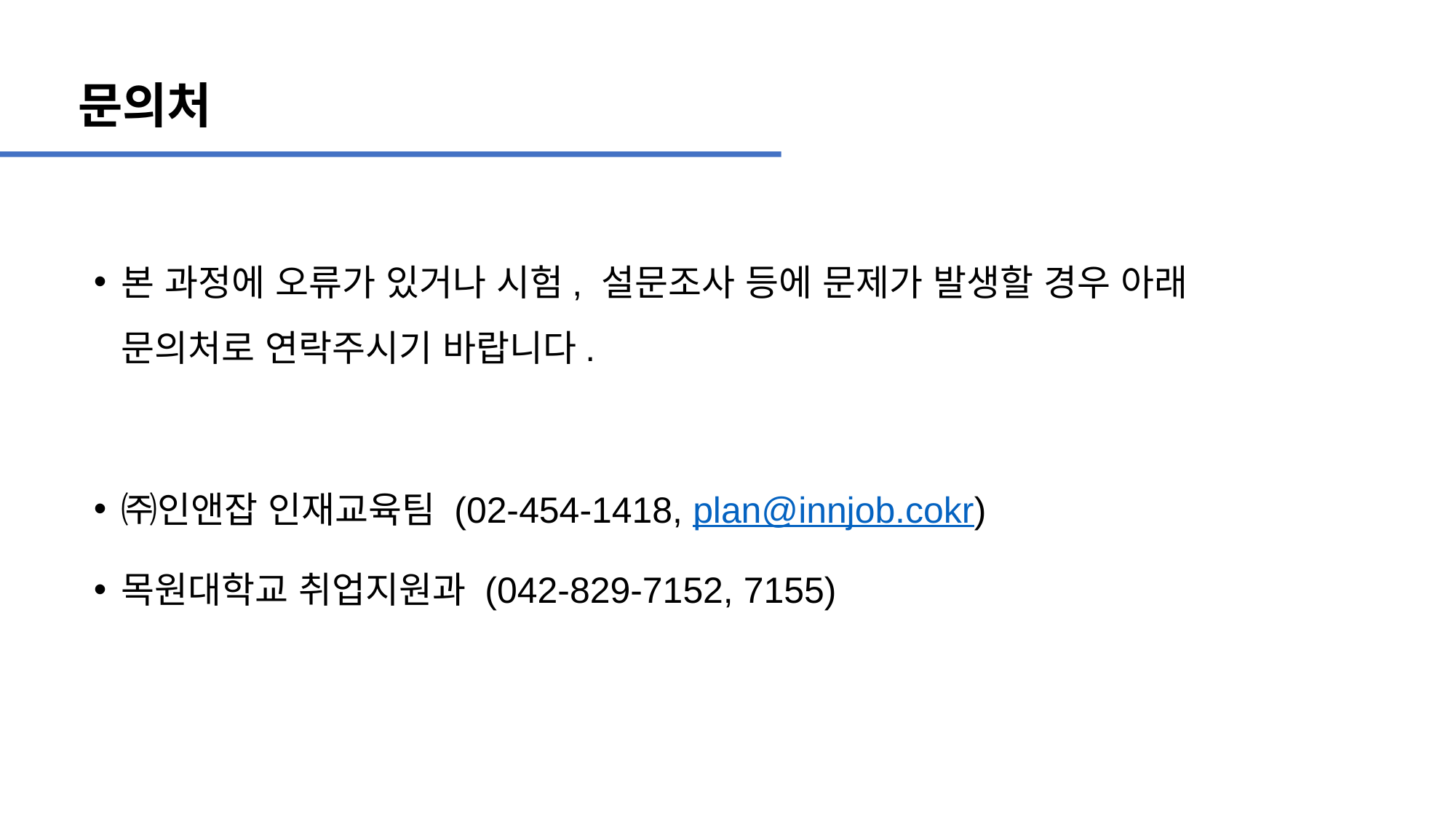

# 문의처
본 과정에 오류가 있거나 시험, 설문조사 등에 문제가 발생할 경우 아래 문의처로 연락주시기 바랍니다.

㈜인앤잡 인재교육팀 (02-454-1418, plan@innjob.cokr)
목원대학교 취업지원과 (042-829-7152, 7155)